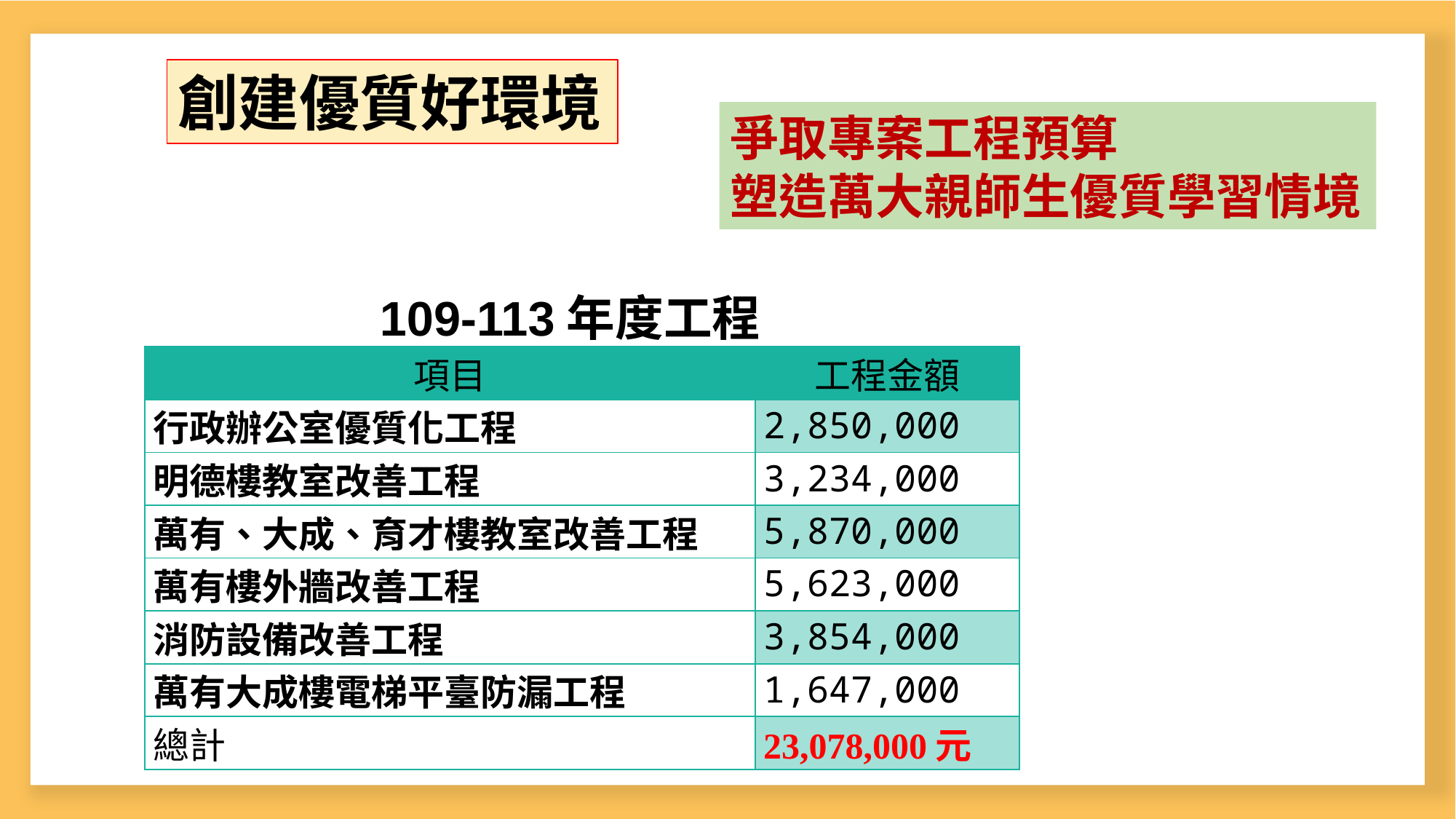

創建優質好環境
爭取專案工程預算
塑造萬大親師生優質學習情境
# 109-113年度工程
| 項目 | 工程金額 |
| --- | --- |
| 行政辦公室優質化工程 | 2,850,000 |
| 明德樓教室改善工程 | 3,234,000 |
| 萬有、大成、育才樓教室改善工程 | 5,870,000 |
| 萬有樓外牆改善工程 | 5,623,000 |
| 消防設備改善工程 | 3,854,000 |
| 萬有大成樓電梯平臺防漏工程 | 1,647,000 |
| 總計 | 23,078,000元 |